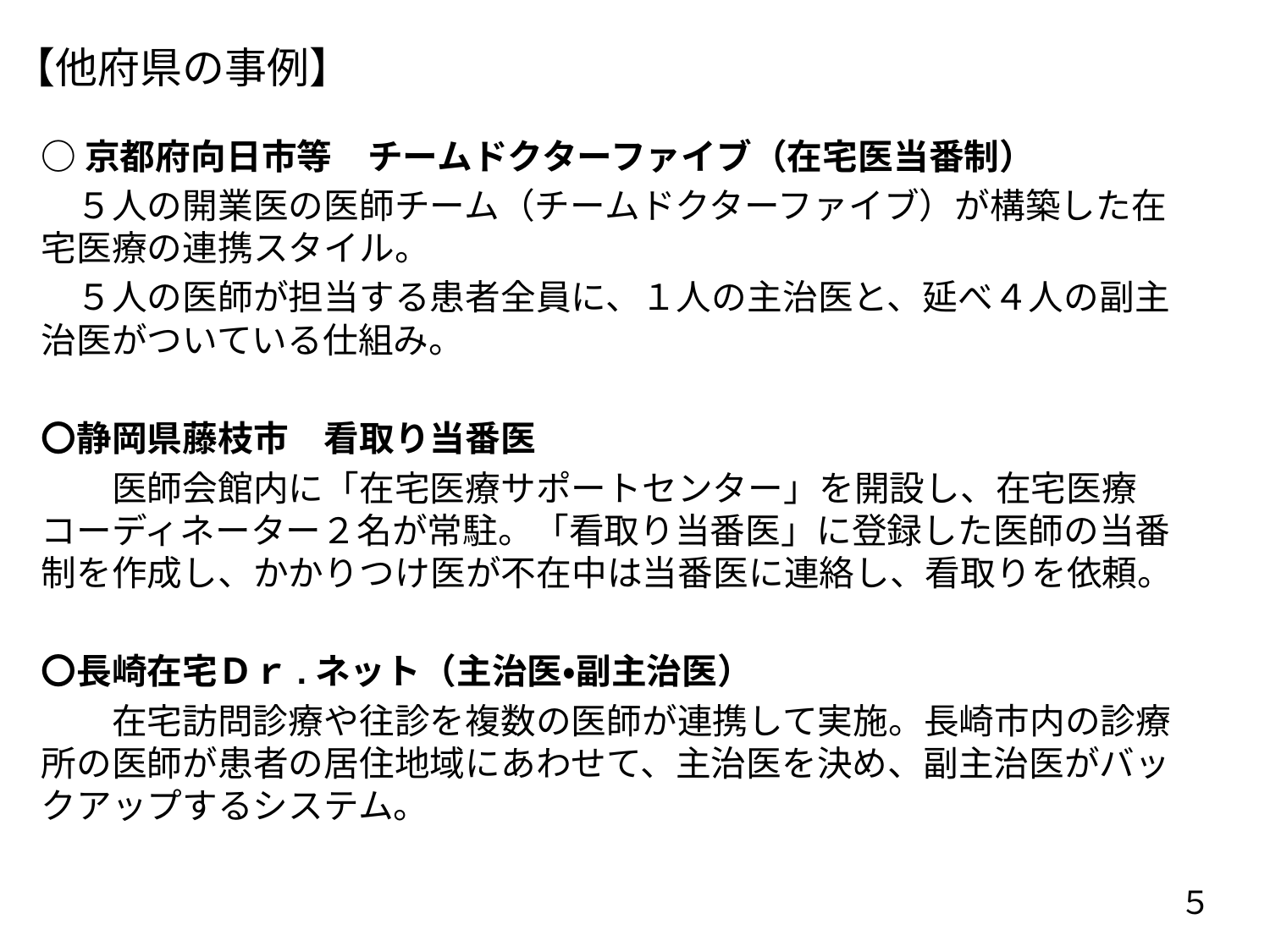

# 【他府県の事例】
○京都府向日市等　チームドクターファイブ（在宅医当番制）
　５人の開業医の医師チーム（チームドクターファイブ）が構築した在宅医療の連携スタイル。
　５人の医師が担当する患者全員に、１人の主治医と、延べ４人の副主治医がついている仕組み。

〇静岡県藤枝市　看取り当番医
　　医師会館内に「在宅医療サポートセンター」を開設し、在宅医療コーディネーター２名が常駐。「看取り当番医」に登録した医師の当番制を作成し、かかりつけ医が不在中は当番医に連絡し、看取りを依頼。

〇長崎在宅Ｄｒ.ネット（主治医・副主治医）
　　在宅訪問診療や往診を複数の医師が連携して実施。長崎市内の診療所の医師が患者の居住地域にあわせて、主治医を決め、副主治医がバックアップするシステム。
　５